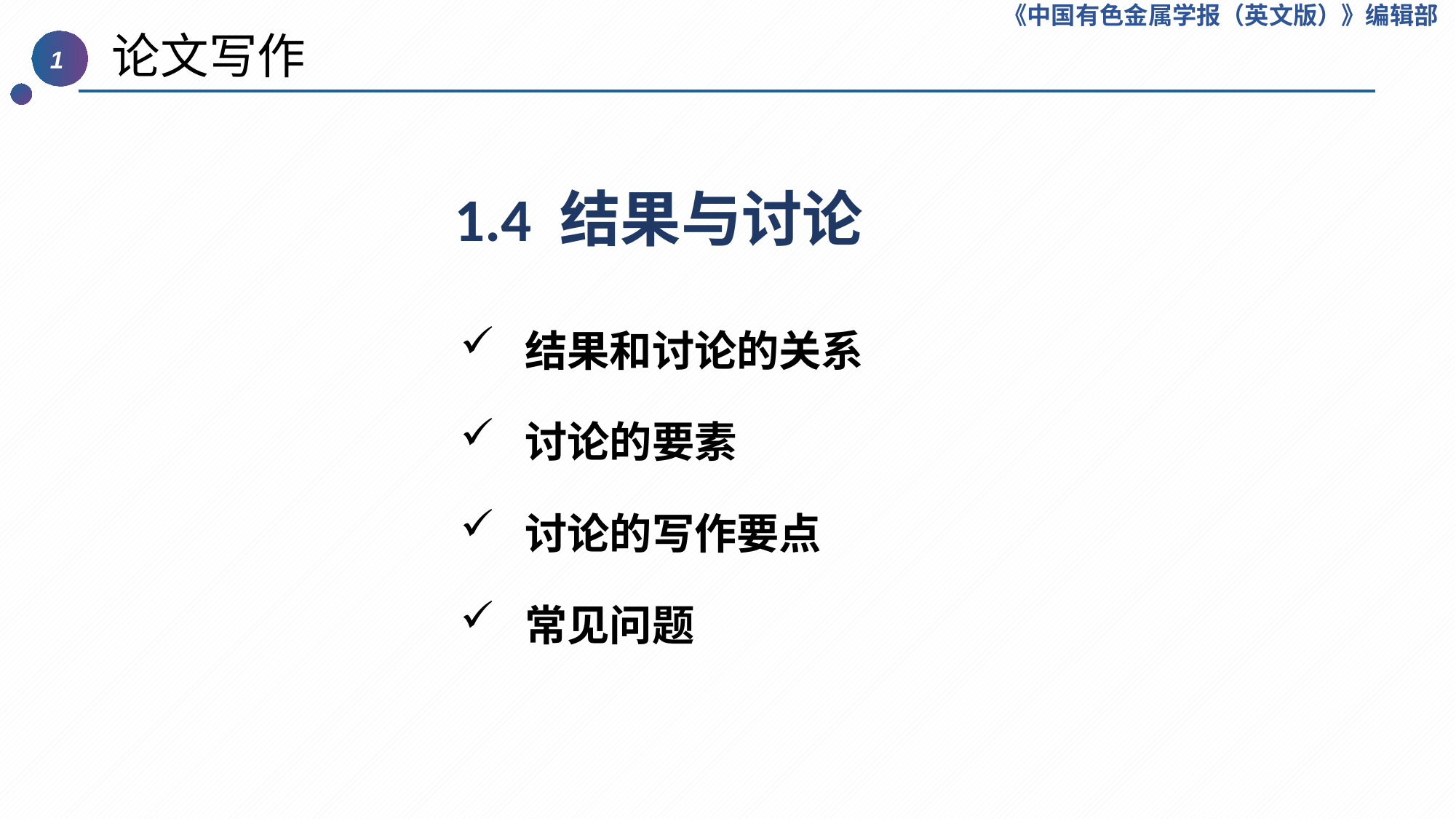

《中国有色金属学报（英文版）》编辑部

      论文写作

1

1.4 结果与讨论
  结果和讨论的关系
  讨论的要素
  讨论的写作要点
  常见问题